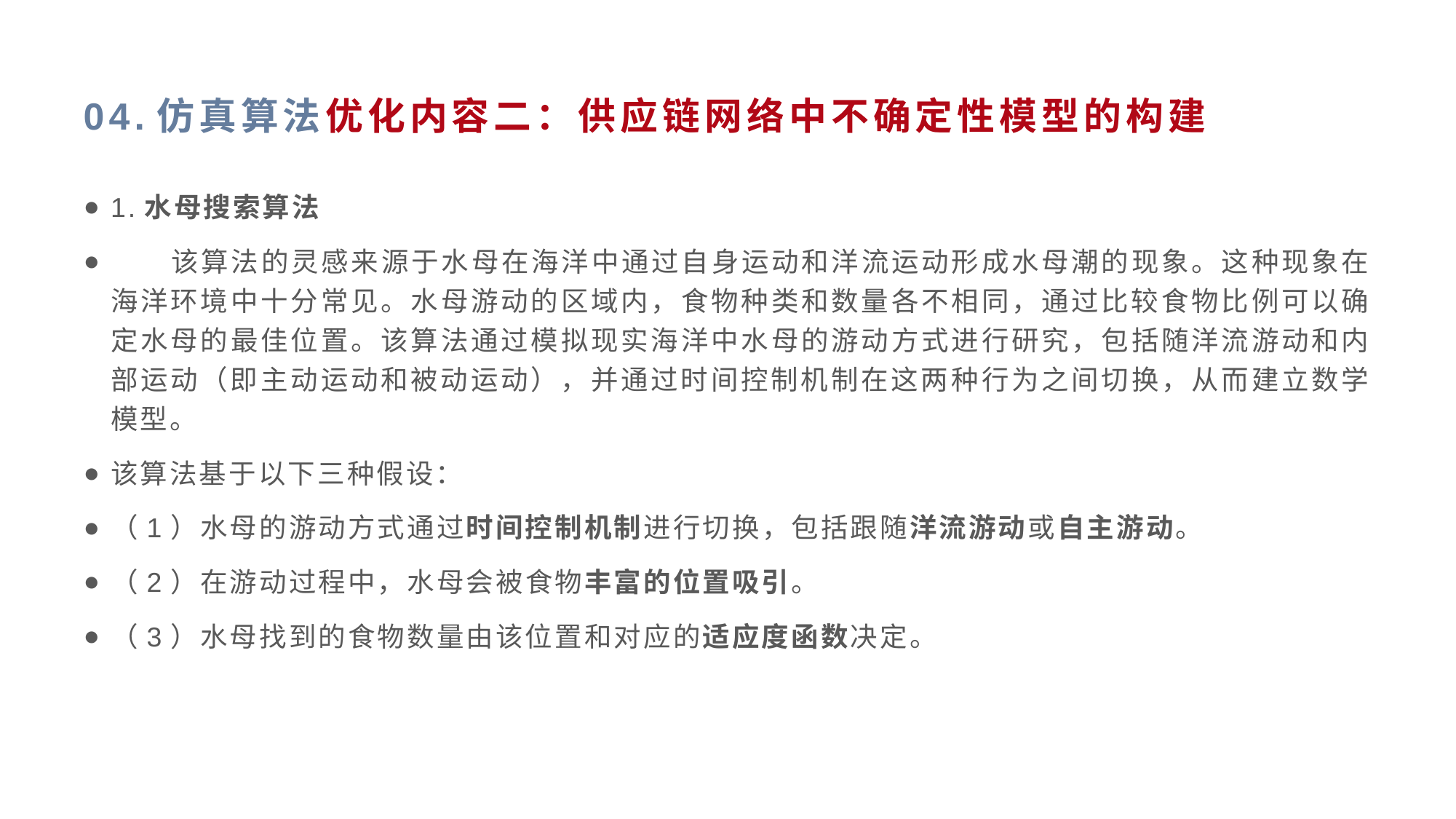

# 04.仿真算法优化内容二：供应链网络中不确定性模型的构建
1.水母搜索算法
      该算法的灵感来源于水母在海洋中通过自身运动和洋流运动形成水母潮的现象。这种现象在海洋环境中十分常见。水母游动的区域内，食物种类和数量各不相同，通过比较食物比例可以确定水母的最佳位置。该算法通过模拟现实海洋中水母的游动方式进行研究，包括随洋流游动和内部运动（即主动运动和被动运动），并通过时间控制机制在这两种行为之间切换，从而建立数学模型。
该算法基于以下三种假设：
（1）水母的游动方式通过时间控制机制进行切换，包括跟随洋流游动或自主游动。
（2）在游动过程中，水母会被食物丰富的位置吸引。
（3）水母找到的食物数量由该位置和对应的适应度函数决定。